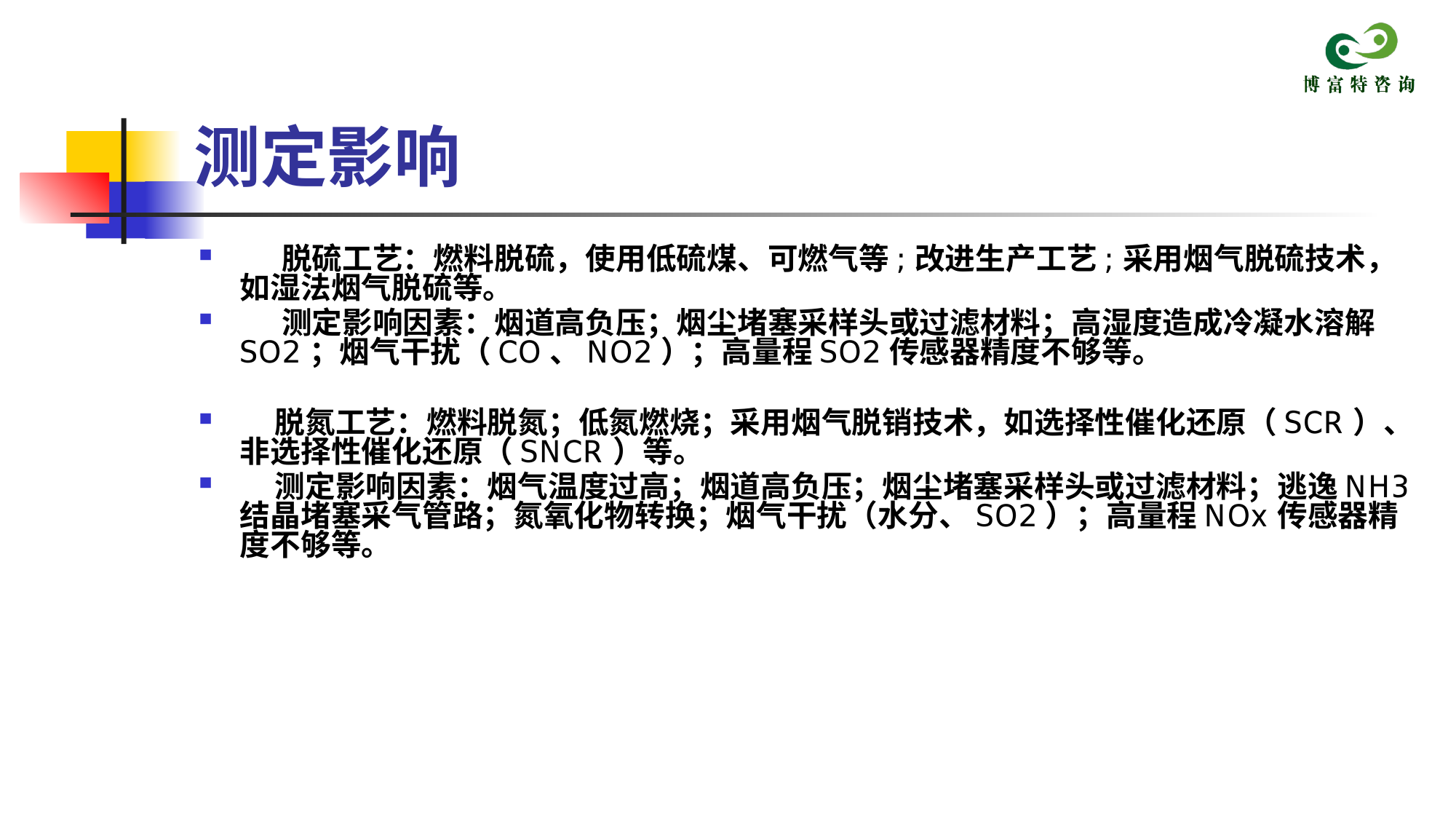

# 测定影响
     脱硫工艺：燃料脱硫，使用低硫煤、可燃气等;改进生产工艺;采用烟气脱硫技术，如湿法烟气脱硫等。
     测定影响因素：烟道高负压；烟尘堵塞采样头或过滤材料；高湿度造成冷凝水溶解SO2；烟气干扰（CO、NO2）；高量程SO2传感器精度不够等。

    脱氮工艺：燃料脱氮；低氮燃烧；采用烟气脱销技术，如选择性催化还原（SCR）、非选择性催化还原（SNCR）等。
    测定影响因素：烟气温度过高；烟道高负压；烟尘堵塞采样头或过滤材料；逃逸NH3结晶堵塞采气管路；氮氧化物转换；烟气干扰（水分、SO2）；高量程NOx传感器精度不够等。